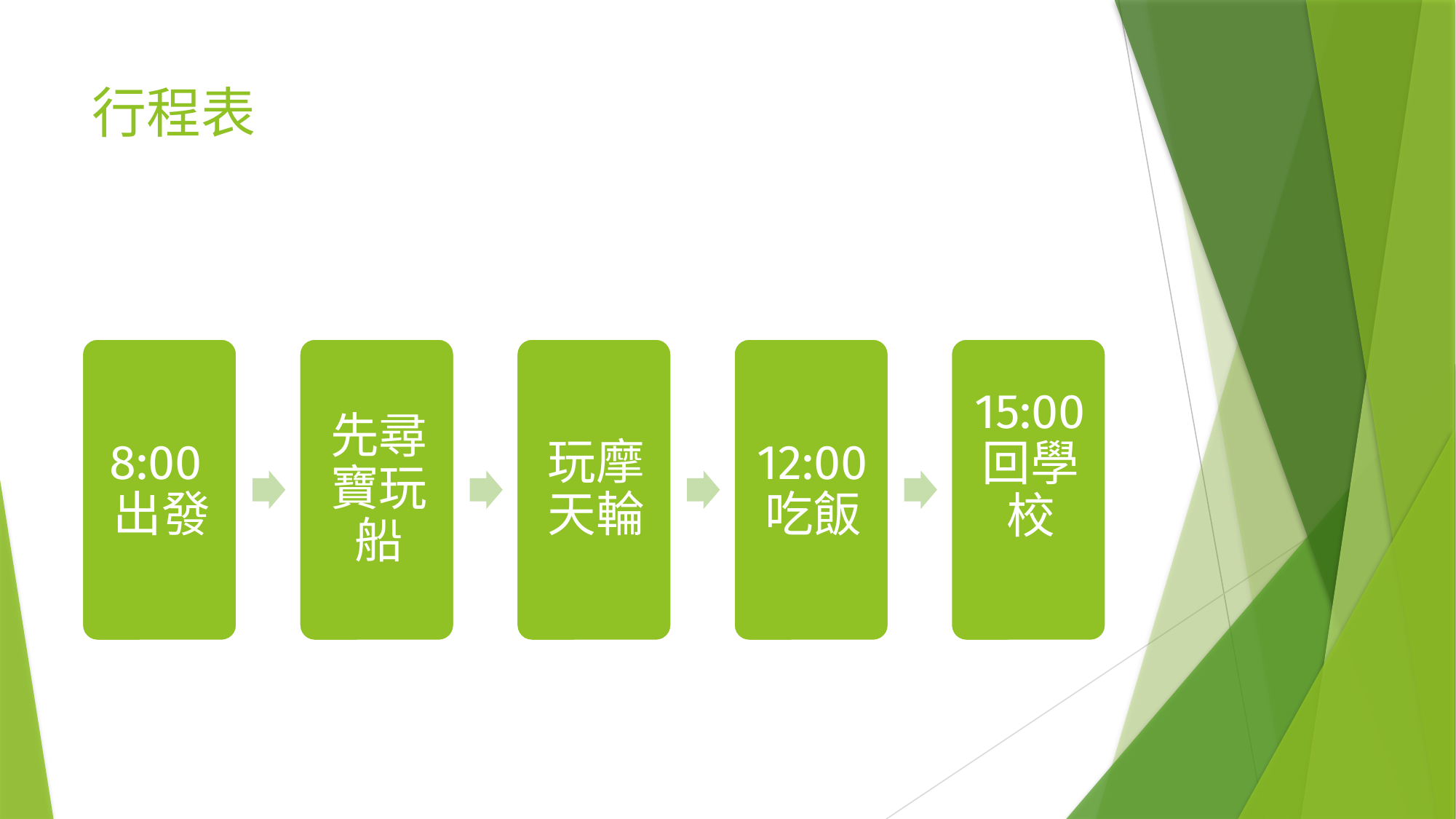

# 行程表
8:00出發

先尋寶玩船

玩摩天輪

12:00吃飯

15:00回學校